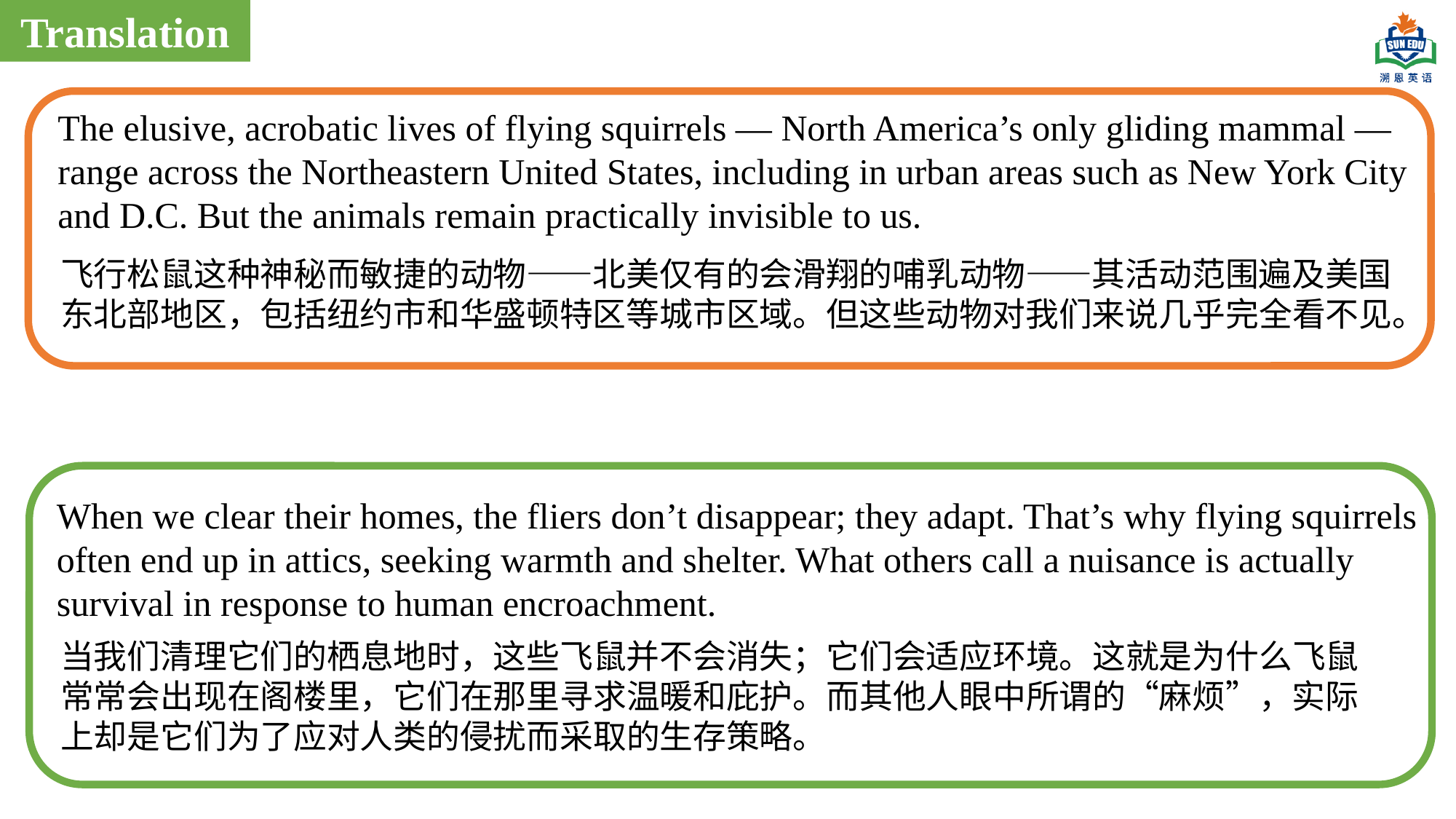

Translation

The elusive, acrobatic lives of flying squirrels — North America’s only gliding mammal — range across the Northeastern United States, including in urban areas such as New York City and D.C. But the animals remain practically invisible to us.
飞行松鼠这种神秘而敏捷的动物——北美仅有的会滑翔的哺乳动物——其活动范围遍及美国东北部地区，包括纽约市和华盛顿特区等城市区域。但这些动物对我们来说几乎完全看不见。

When we clear their homes, the fliers don’t disappear; they adapt. That’s why flying squirrels often end up in attics, seeking warmth and shelter. What others call a nuisance is actually survival in response to human encroachment.
当我们清理它们的栖息地时，这些飞鼠并不会消失；它们会适应环境。这就是为什么飞鼠常常会出现在阁楼里，它们在那里寻求温暖和庇护。而其他人眼中所谓的“麻烦”，实际上却是它们为了应对人类的侵扰而采取的生存策略。